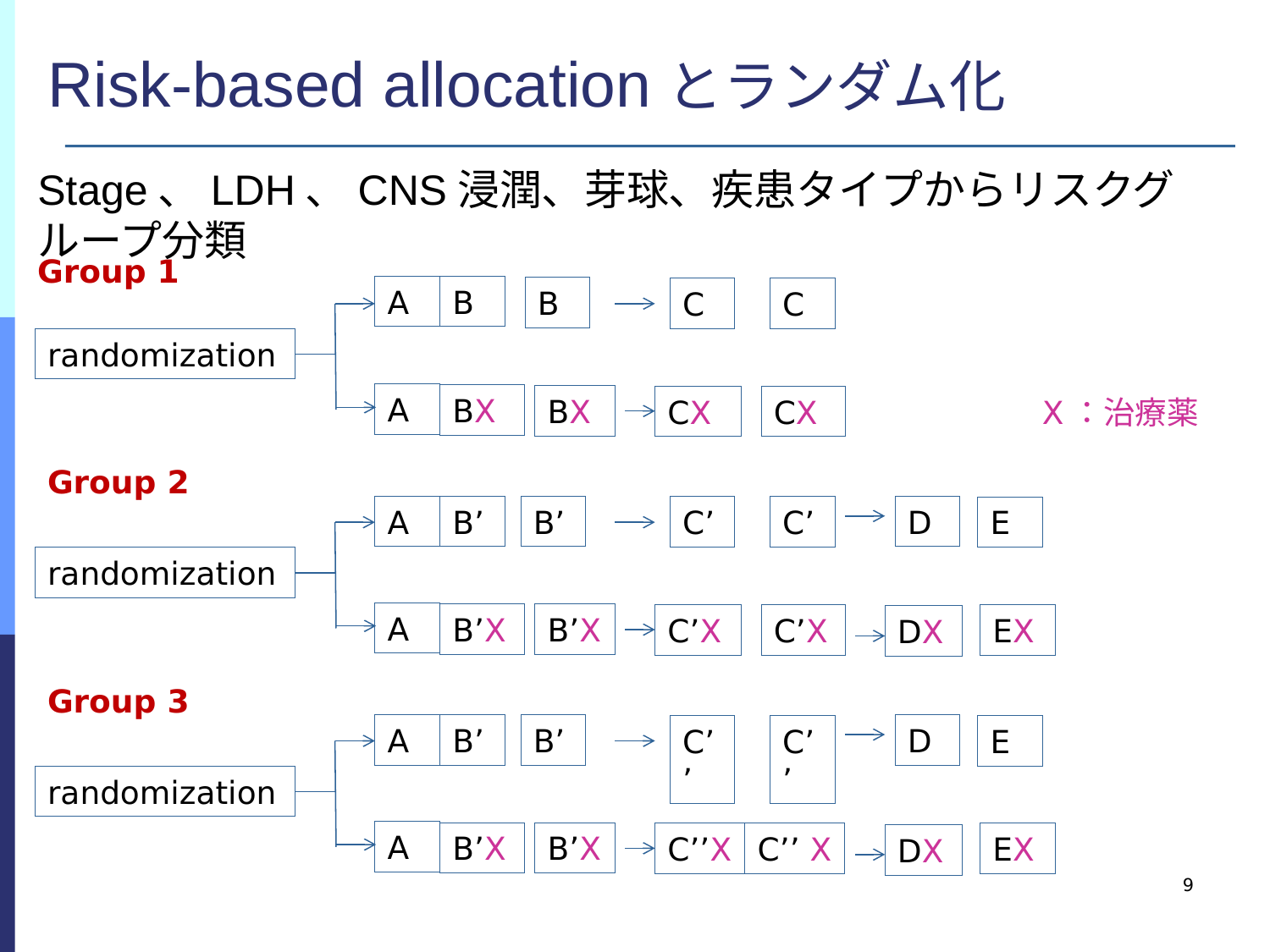

# Risk-based allocationとランダム化
Stage、LDH、CNS浸潤、芽球、疾患タイプからリスクグループ分類

Group 1
B
B
C
C
randomization
A
BX
BX
CX
CX
A
X：治療薬
Group 2
B’
B’
C’
C’
randomization
A
B’X
B’X
C’X
C’X
A
E
EX
DX
D
Group 3
B’
B’
C’’
C’’
randomization
A
B’X
B’X
C’’X
C’’ X
A
E
EX
DX
D
9